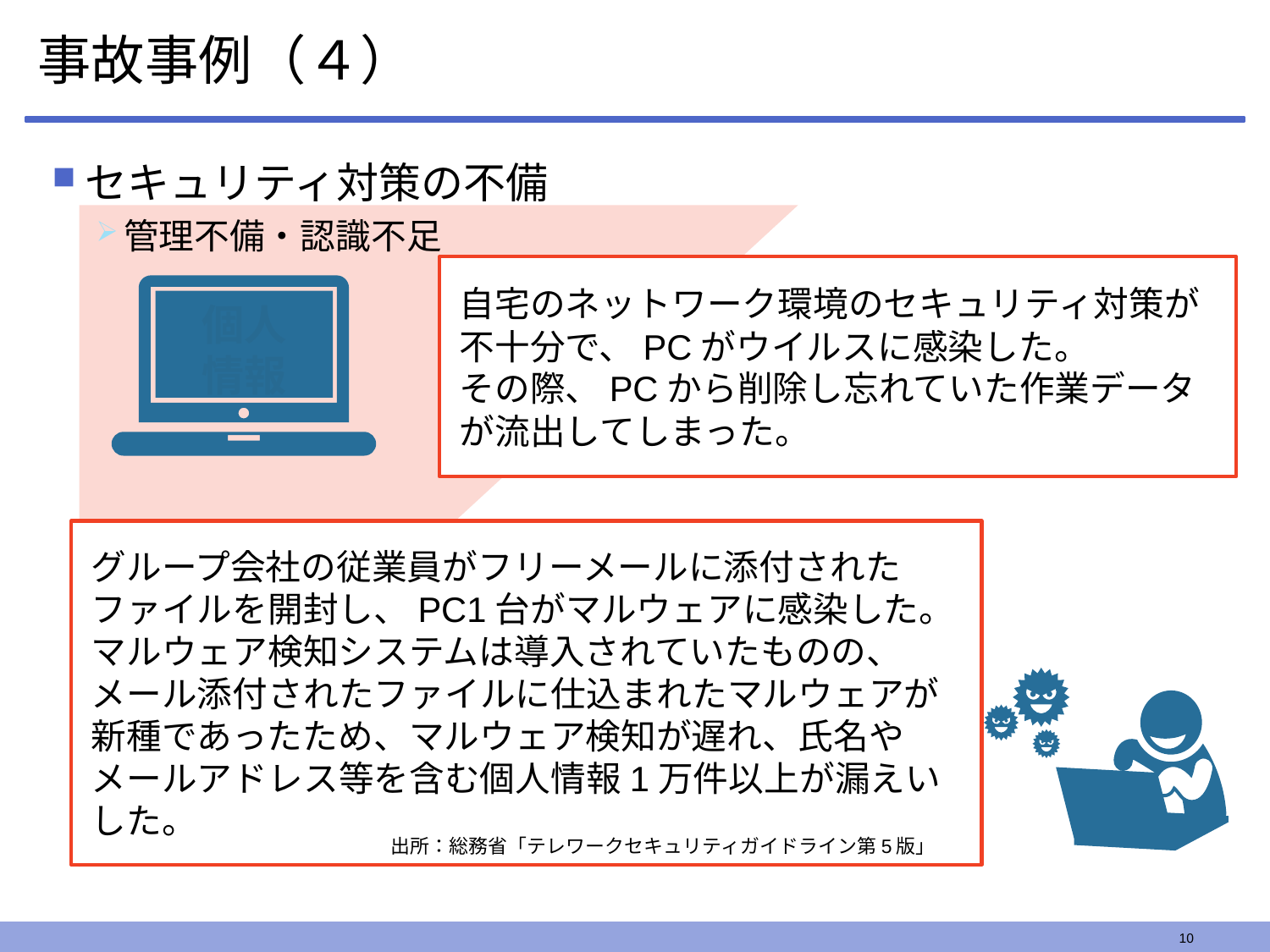

# 事故事例（４）
セキュリティ対策の不備
管理不備・認識不足

自宅のネットワーク環境のセキュリティ対策が不十分で、PCがウイルスに感染した。
その際、PCから削除し忘れていた作業データが流出してしまった。

個人
情報
グループ会社の従業員がフリーメールに添付されたファイルを開封し、PC1台がマルウェアに感染した。
マルウェア検知システムは導入されていたものの、メール添付されたファイルに仕込まれたマルウェアが新種であったため、マルウェア検知が遅れ、氏名やメールアドレス等を含む個人情報1万件以上が漏えいした。

出所：総務省「テレワークセキュリティガイドライン第5版」
10